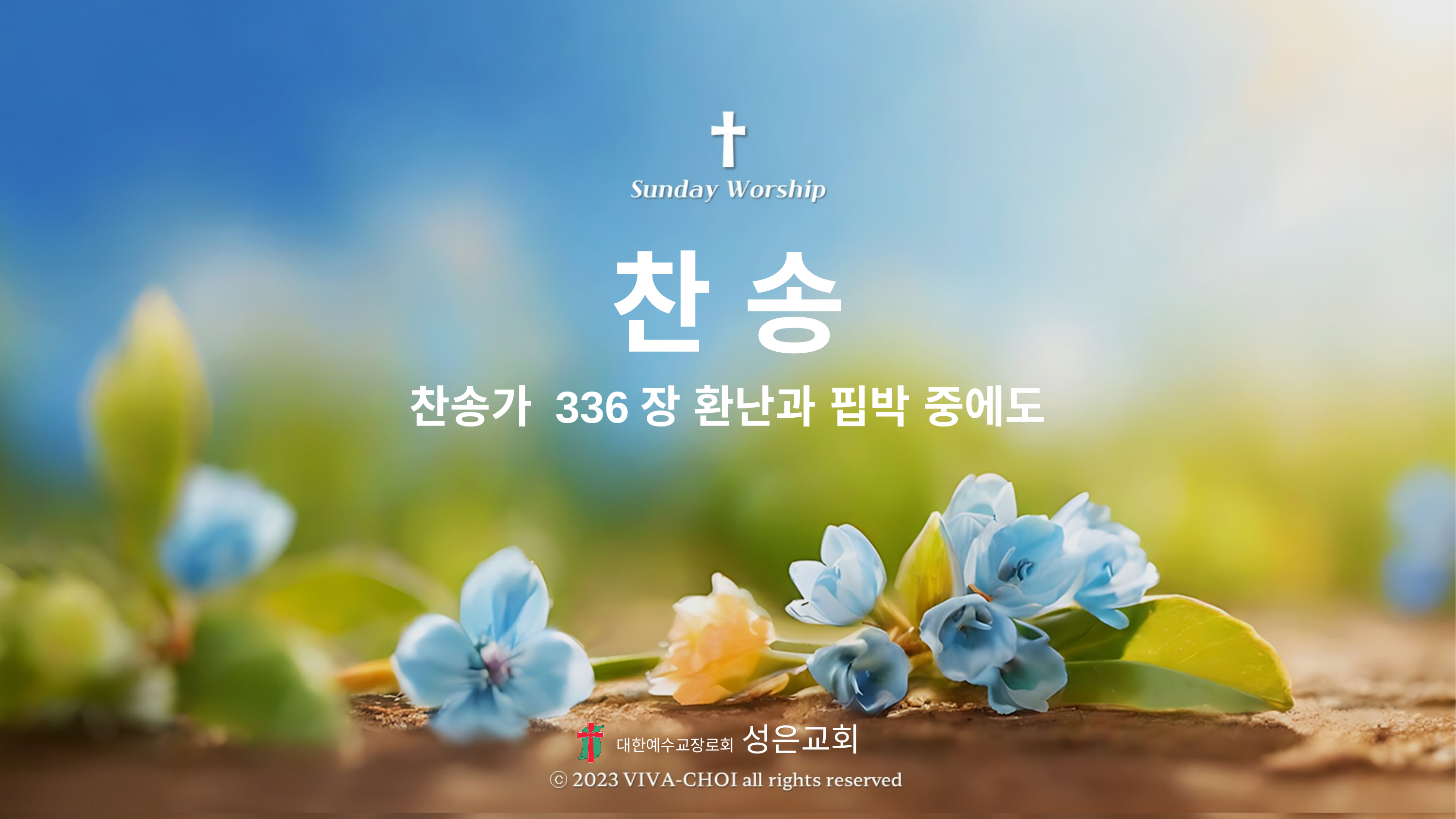

찬 송
찬송가 336장 환난과 핍박 중에도